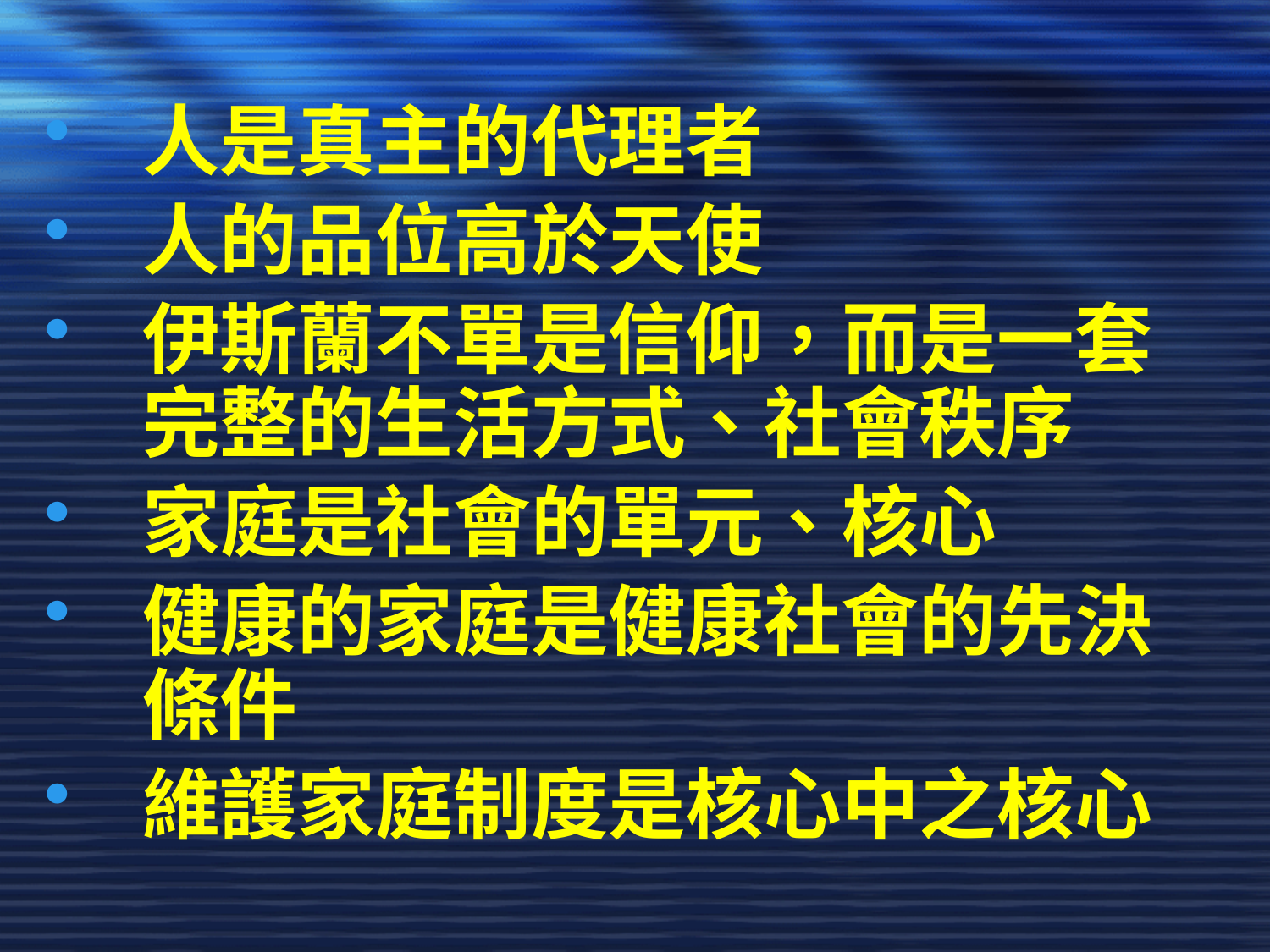

人是真主的代理者
人的品位高於天使
伊斯蘭不單是信仰，而是一套完整的生活方式、社會秩序
家庭是社會的單元、核心
健康的家庭是健康社會的先決條件
維護家庭制度是核心中之核心